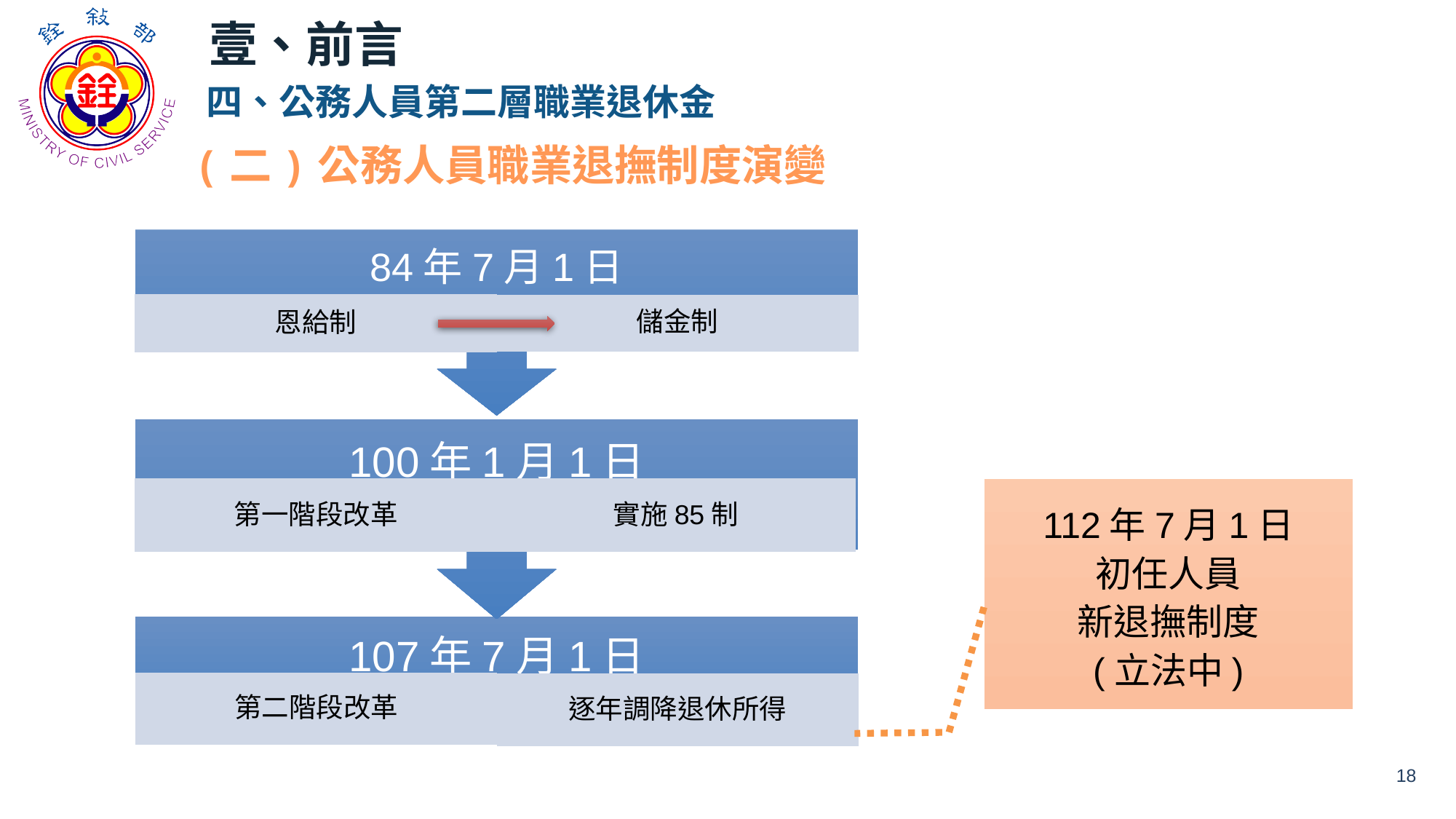

壹、前言
四、公務人員第二層職業退休金
(二)公務人員職業退撫制度演變
84年7月1日
恩給制
儲金制
100年1月1日
第一階段改革
實施85制
107年7月1日
第二階段改革
逐年調降退休所得

112年7月1日
初任人員
新退撫制度
(立法中)